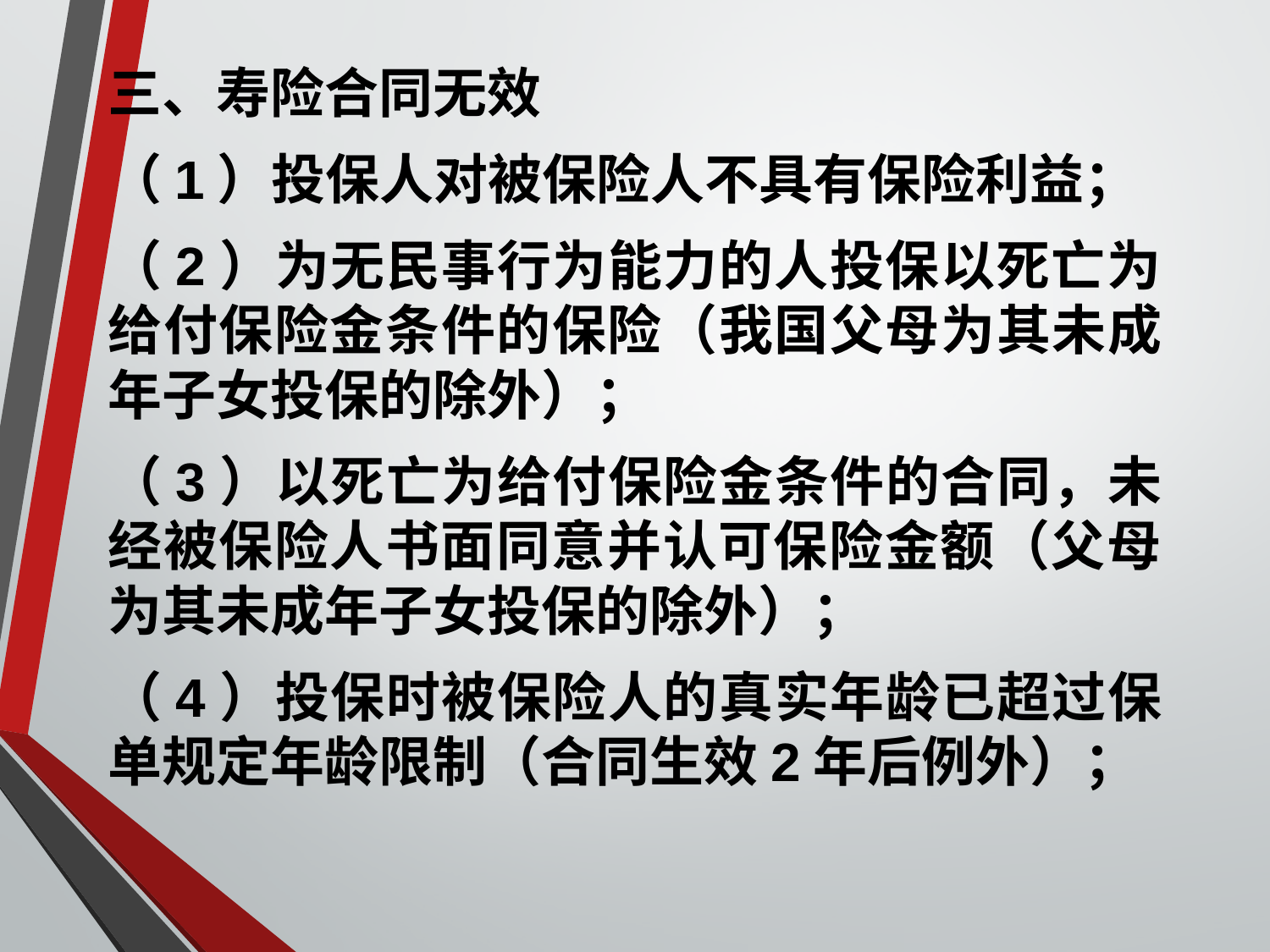

三、寿险合同无效
（1）投保人对被保险人不具有保险利益；
（2）为无民事行为能力的人投保以死亡为给付保险金条件的保险（我国父母为其未成年子女投保的除外）；
（3）以死亡为给付保险金条件的合同，未经被保险人书面同意并认可保险金额（父母为其未成年子女投保的除外）；
（4）投保时被保险人的真实年龄已超过保单规定年龄限制（合同生效2年后例外）；